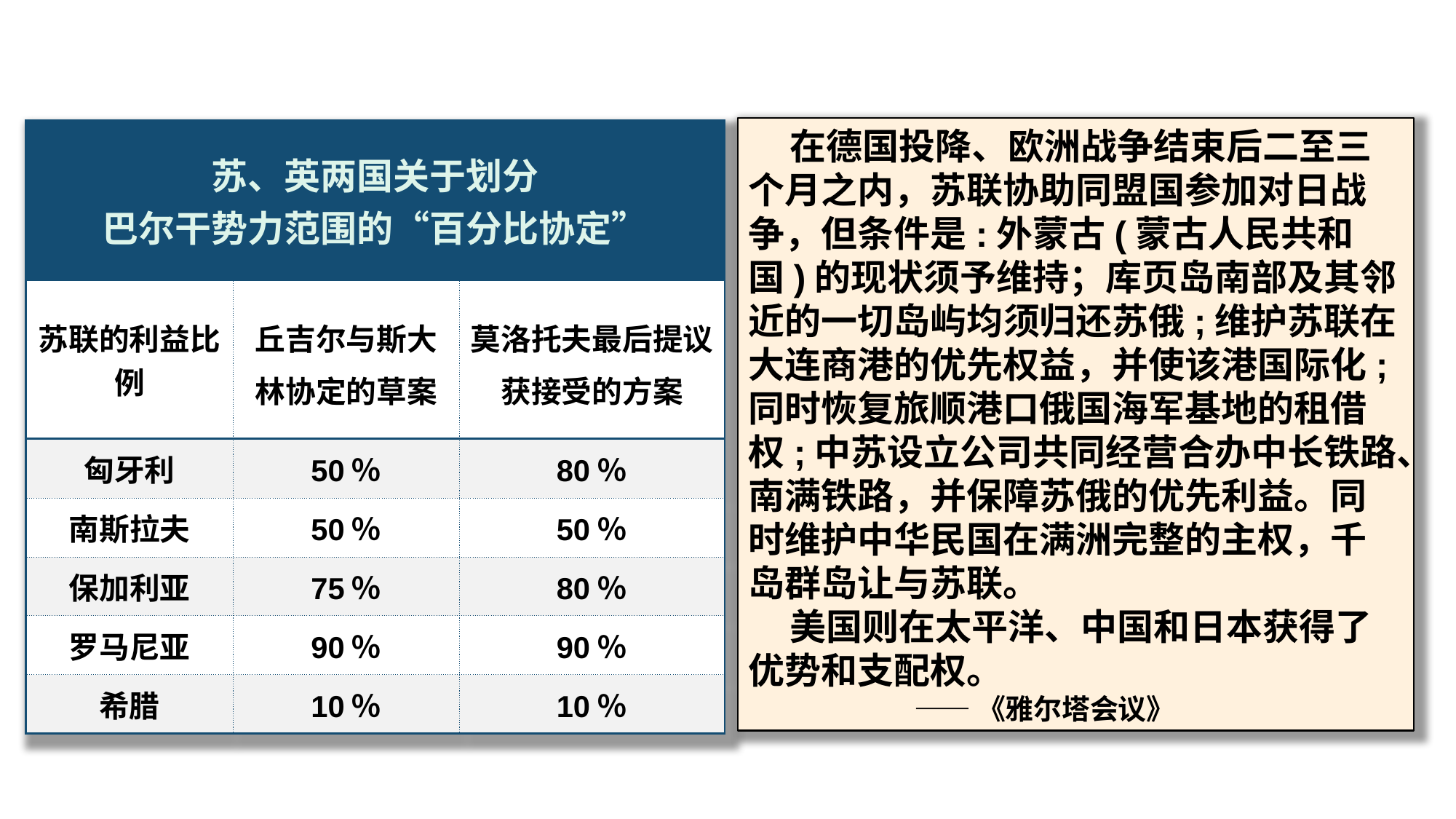

在德国投降、欧洲战争结束后二至三个月之内，苏联协助同盟国参加对日战争，但条件是:外蒙古(蒙古人民共和国)的现状须予维持；库页岛南部及其邻近的一切岛屿均须归还苏俄;维护苏联在大连商港的优先权益，并使该港国际化;同时恢复旅顺港口俄国海军基地的租借权;中苏设立公司共同经营合办中长铁路、南满铁路，并保障苏俄的优先利益。同时维护中华民国在满洲完整的主权，千岛群岛让与苏联。
    美国则在太平洋、中国和日本获得了优势和支配权。
                          ——《雅尔塔会议》
| 苏、英两国关于划分 巴尔干势力范围的“百分比协定” |  |  |
| --- | --- | --- |
| 苏联的利益比例 | 丘吉尔与斯大林协定的草案 | 莫洛托夫最后提议获接受的方案 |
| 匈牙利 | 50％ | 80％ |
| 南斯拉夫 | 50％ | 50％ |
| 保加利亚 | 75％ | 80％ |
| 罗马尼亚 | 90％ | 90％ |
| 希腊 | 10％ | 10％ |